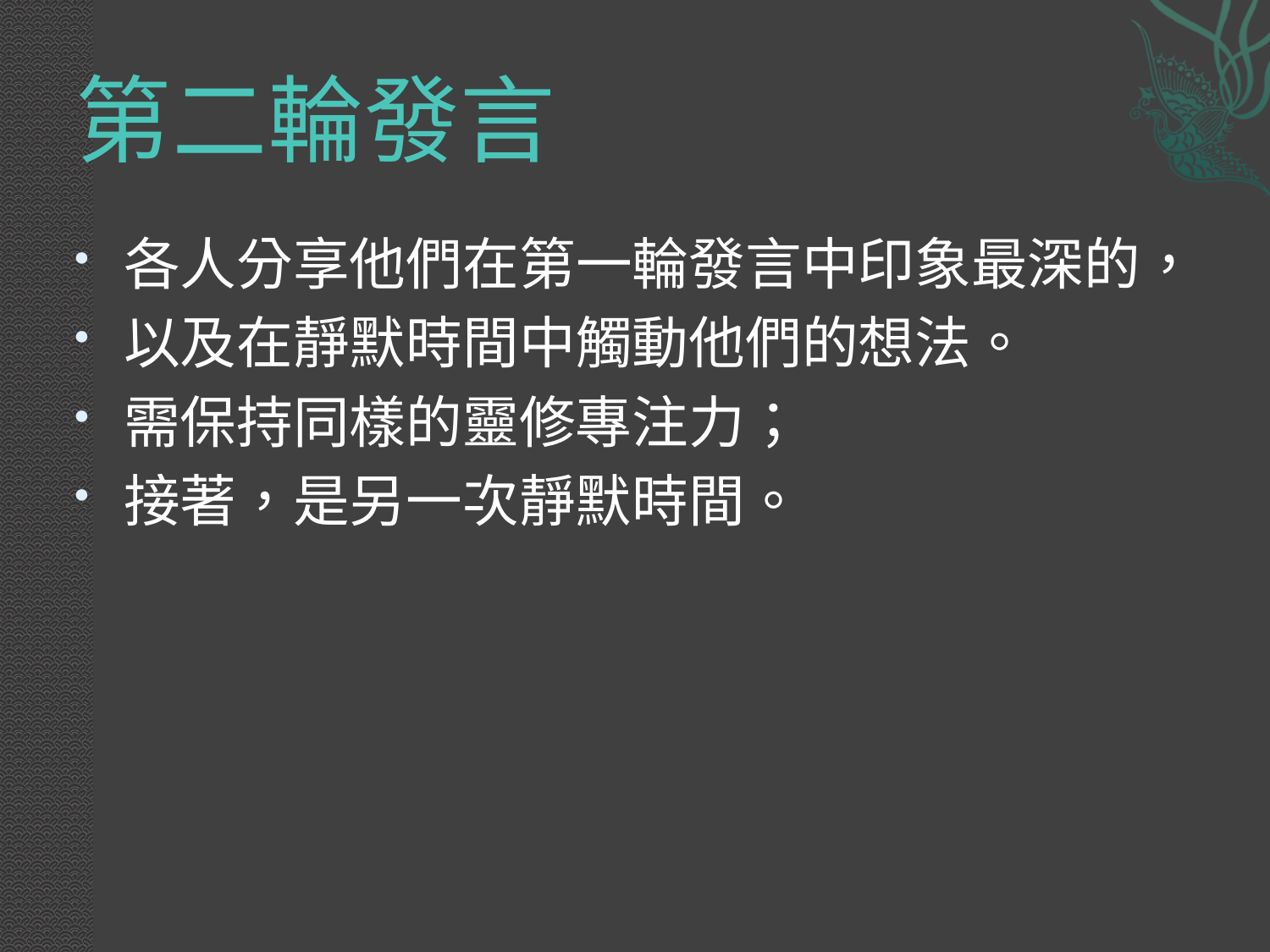

# 第二輪發言
各人分享他們在第一輪發言中印象最深的，
以及在靜默時間中觸動他們的想法。
需保持同樣的靈修專注力；
接著，是另一次靜默時間。